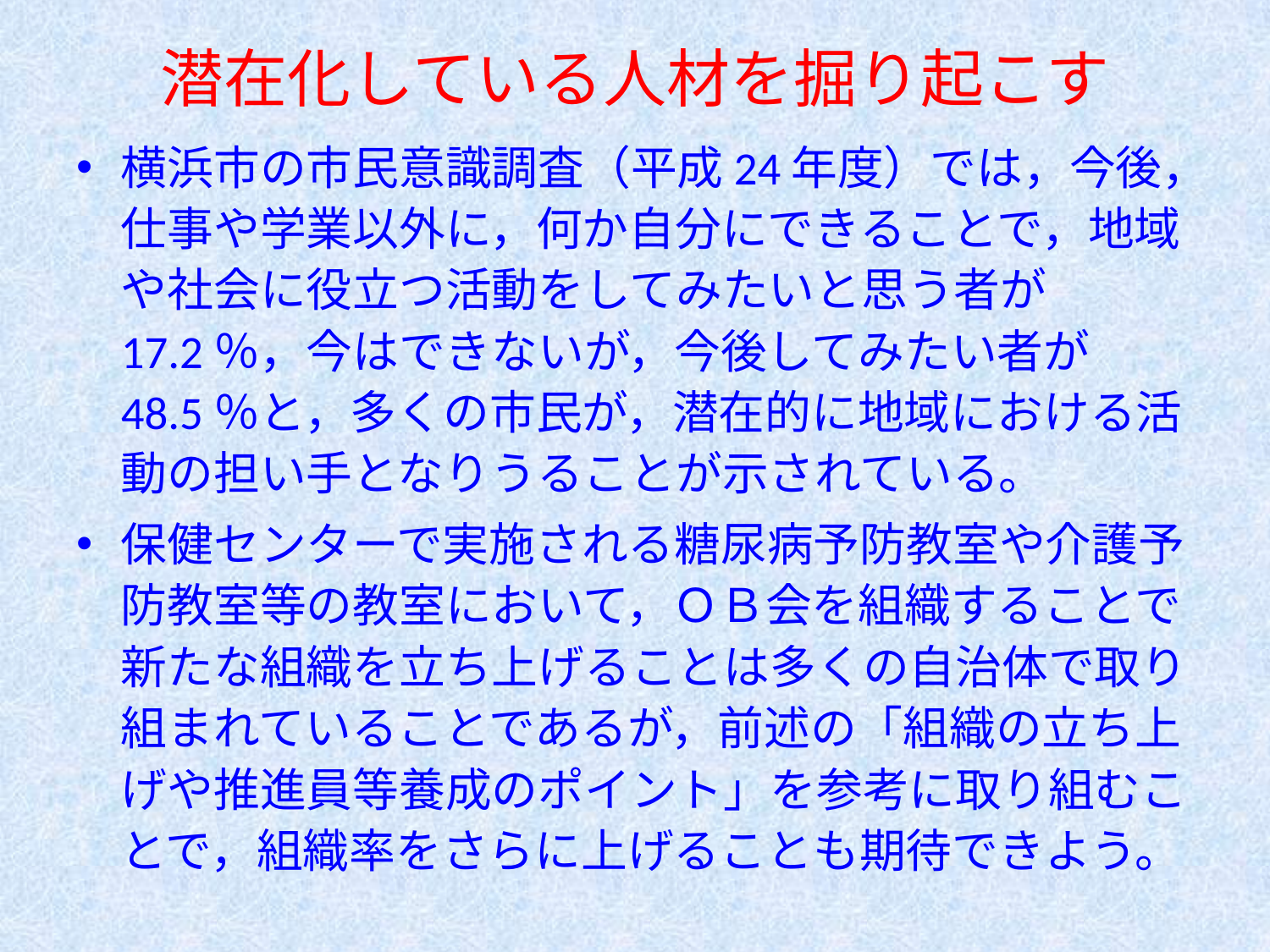

# 潜在化している人材を掘り起こす
横浜市の市民意識調査（平成24年度）では，今後，仕事や学業以外に，何か自分にできることで，地域や社会に役立つ活動をしてみたいと思う者が17.2％，今はできないが，今後してみたい者が48.5％と，多くの市民が，潜在的に地域における活動の担い手となりうることが示されている。
保健センターで実施される糖尿病予防教室や介護予防教室等の教室において，ＯＢ会を組織することで新たな組織を立ち上げることは多くの自治体で取り組まれていることであるが，前述の「組織の立ち上げや推進員等養成のポイント」を参考に取り組むことで，組織率をさらに上げることも期待できよう。